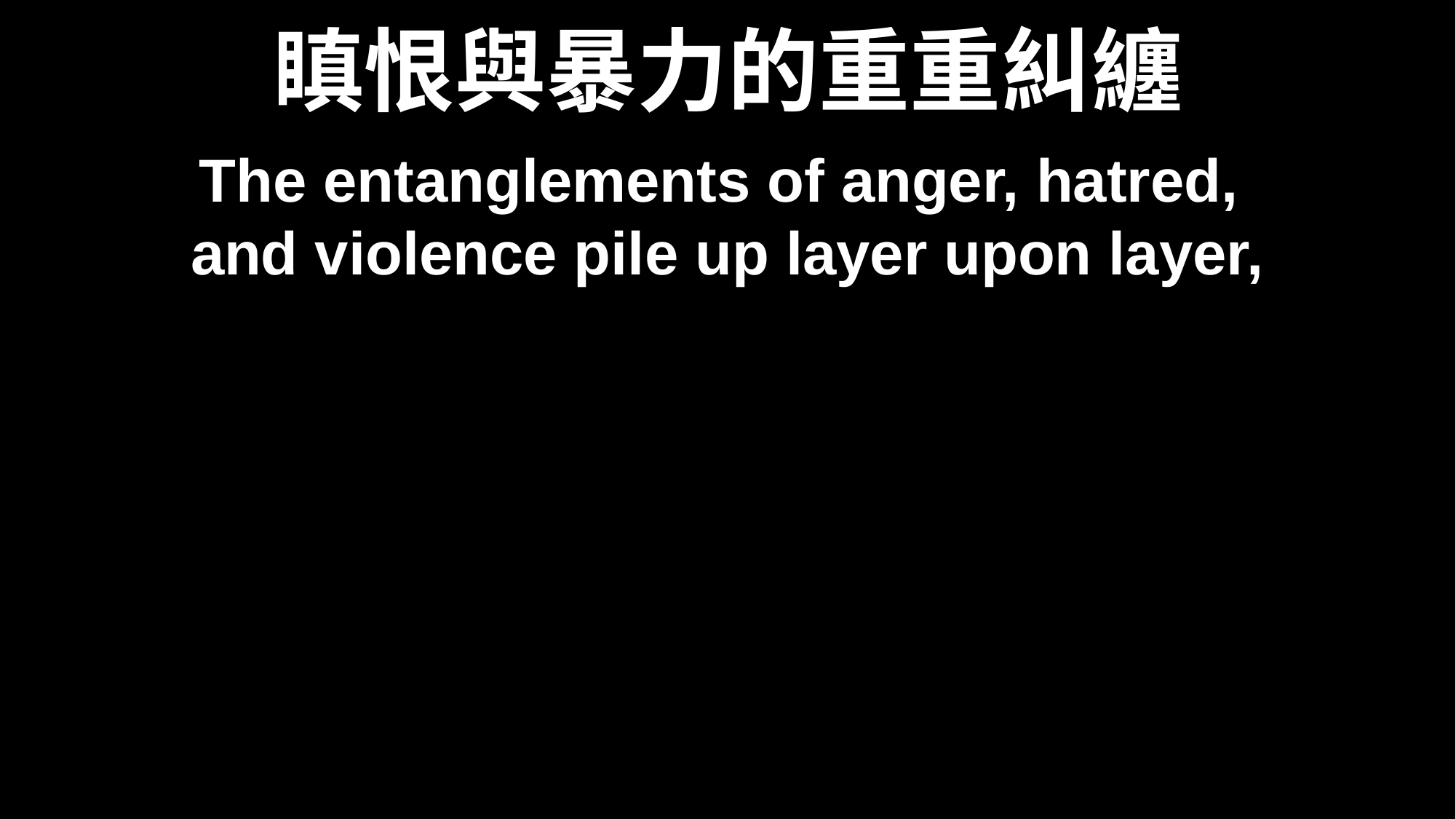

# 瞋恨與暴力的重重糾纏
The entanglements of anger, hatred,
and violence pile up layer upon layer,